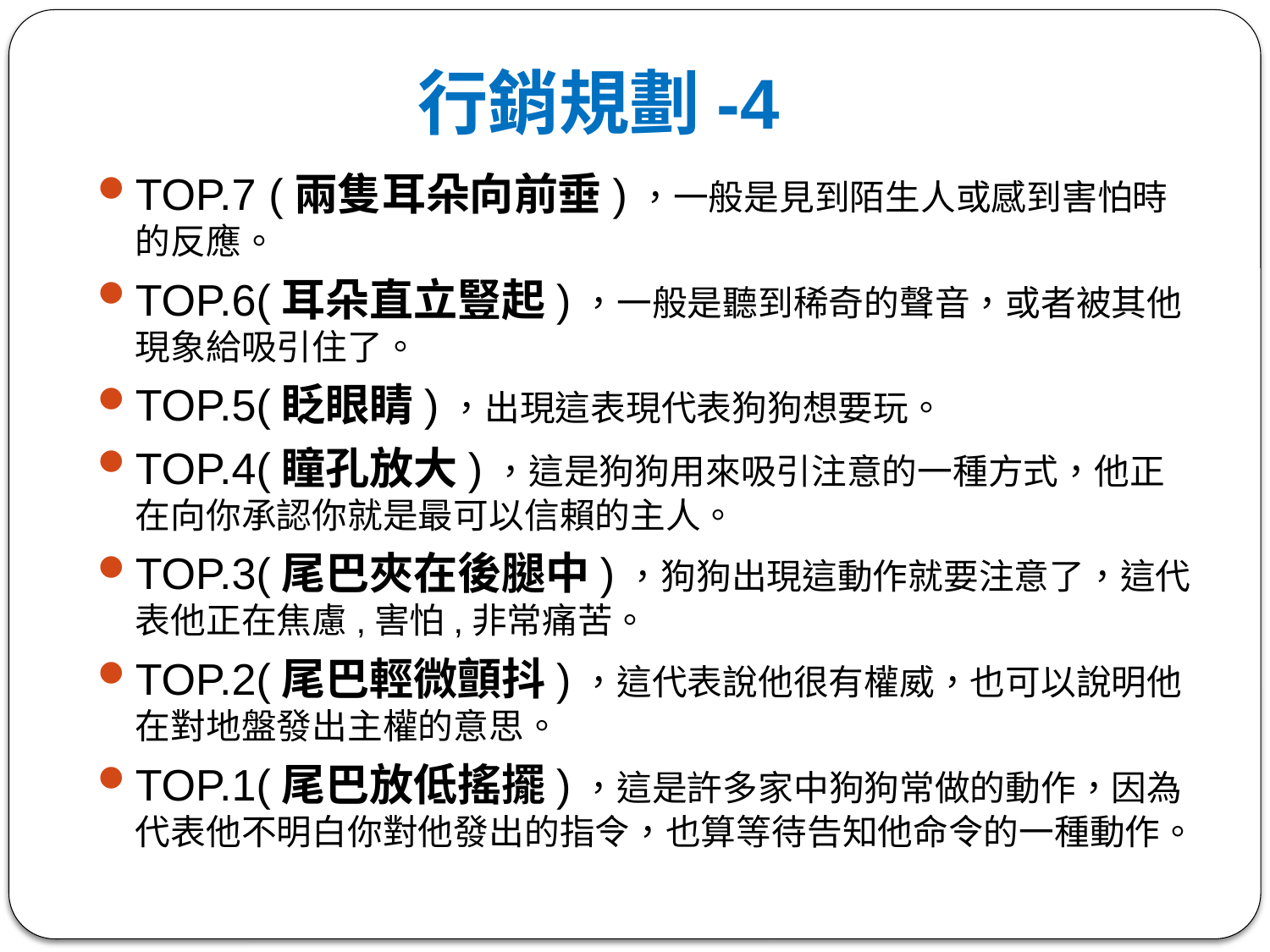

# 行銷規劃-4
TOP.7 (兩隻耳朵向前垂)，一般是見到陌生人或感到害怕時的反應。
TOP.6(耳朵直立豎起)，一般是聽到稀奇的聲音，或者被其他現象給吸引住了。
TOP.5(眨眼睛)，出現這表現代表狗狗想要玩。
TOP.4(瞳孔放大)，這是狗狗用來吸引注意的一種方式，他正在向你承認你就是最可以信賴的主人。
TOP.3(尾巴夾在後腿中)，狗狗出現這動作就要注意了，這代表他正在焦慮,害怕,非常痛苦。
TOP.2(尾巴輕微顫抖)，這代表說他很有權威，也可以說明他在對地盤發出主權的意思。
TOP.1(尾巴放低搖擺)，這是許多家中狗狗常做的動作，因為代表他不明白你對他發出的指令，也算等待告知他命令的一種動作。